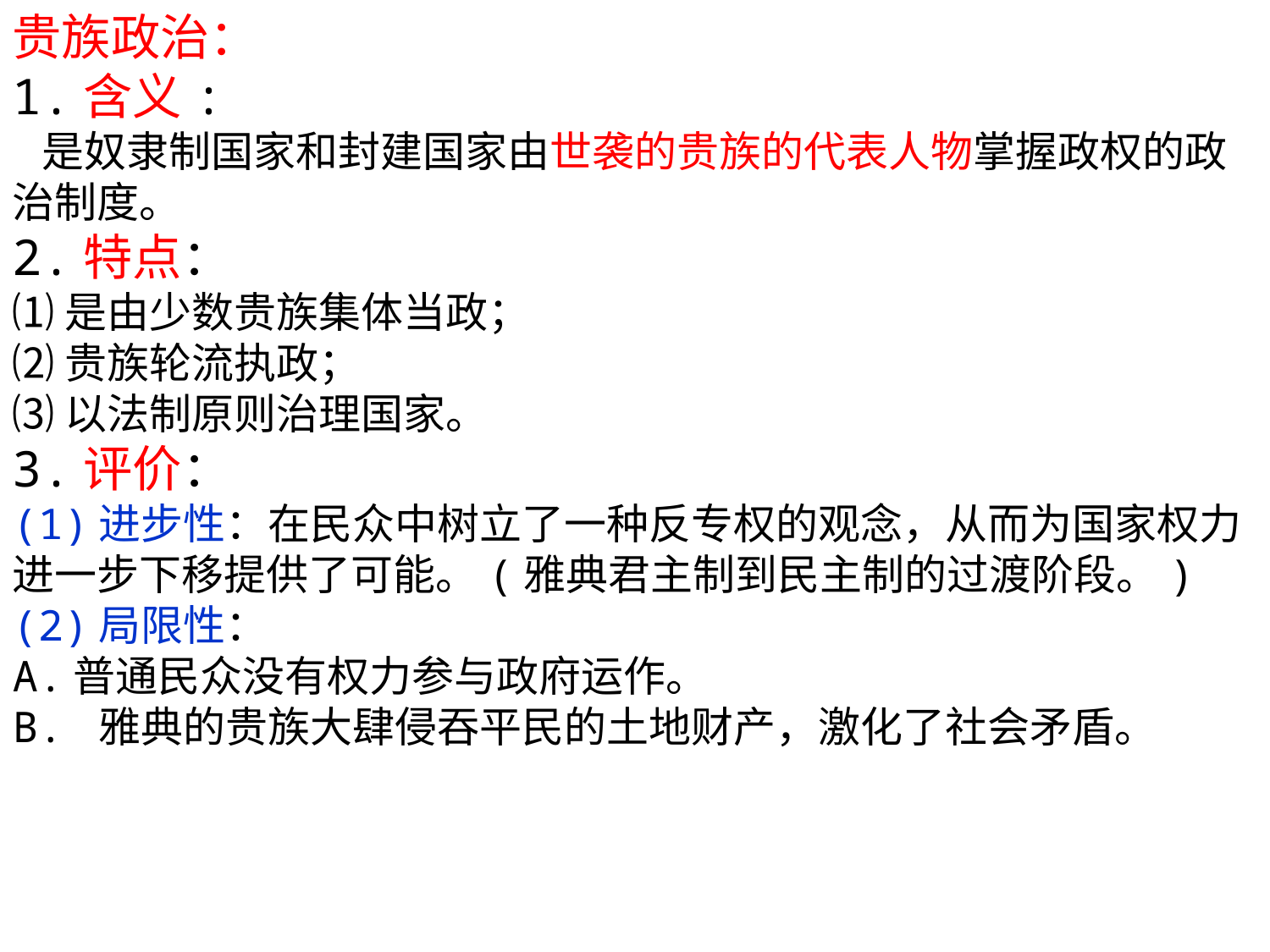

贵族政治：
1.含义:
  是奴隶制国家和封建国家由世袭的贵族的代表人物掌握政权的政治制度。
2.特点：
⑴是由少数贵族集体当政；
⑵贵族轮流执政；
⑶以法制原则治理国家。
3.评价：
(1)进步性：在民众中树立了一种反专权的观念，从而为国家权力进一步下移提供了可能。(雅典君主制到民主制的过渡阶段。)
(2)局限性：
A.普通民众没有权力参与政府运作。
B. 雅典的贵族大肆侵吞平民的土地财产，激化了社会矛盾。